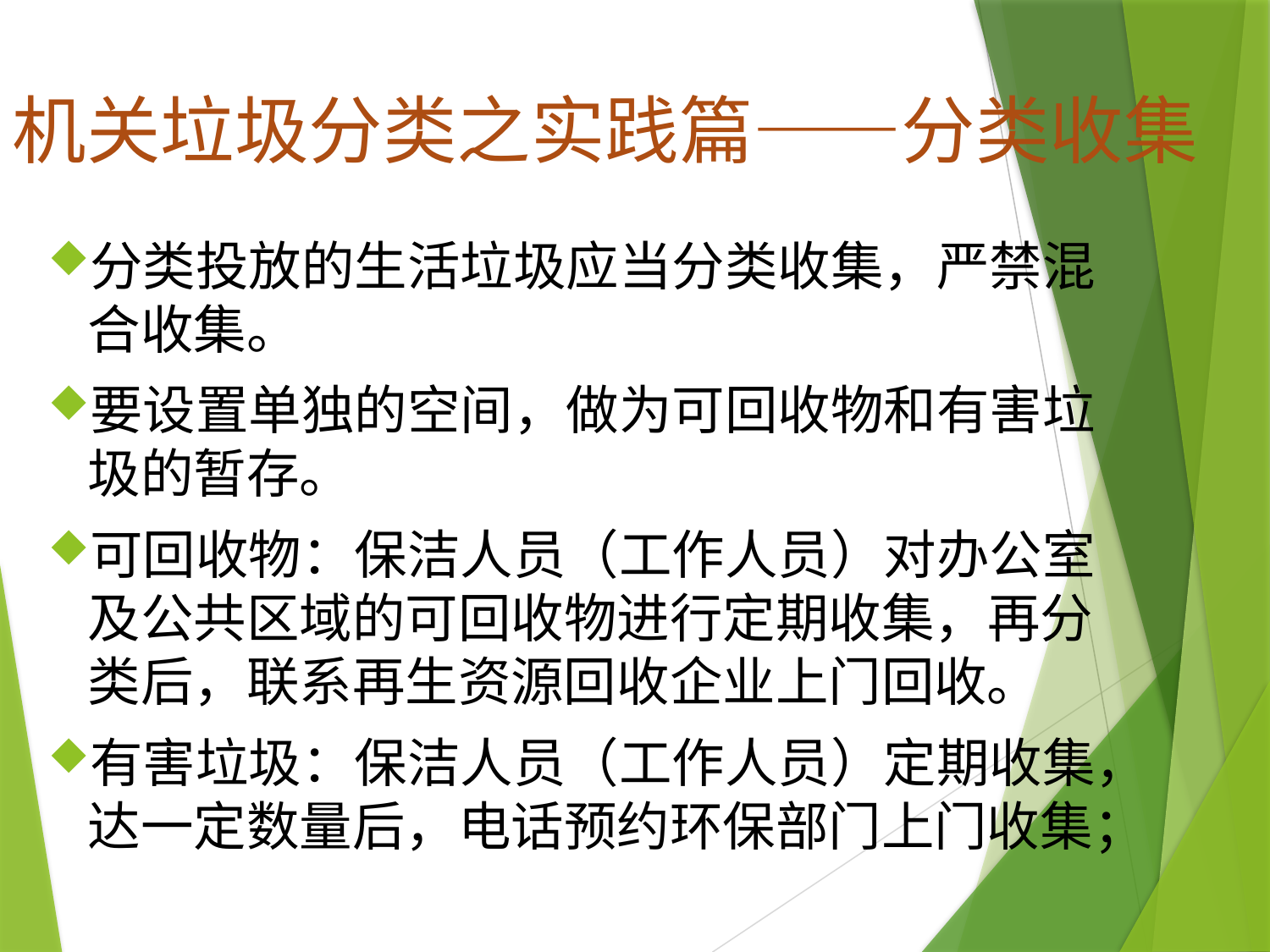

机关垃圾分类之实践篇——分类收集
分类投放的生活垃圾应当分类收集，严禁混合收集。
要设置单独的空间，做为可回收物和有害垃圾的暂存。
可回收物：保洁人员（工作人员）对办公室及公共区域的可回收物进行定期收集，再分类后，联系再生资源回收企业上门回收。
有害垃圾：保洁人员（工作人员）定期收集，达一定数量后，电话预约环保部门上门收集；